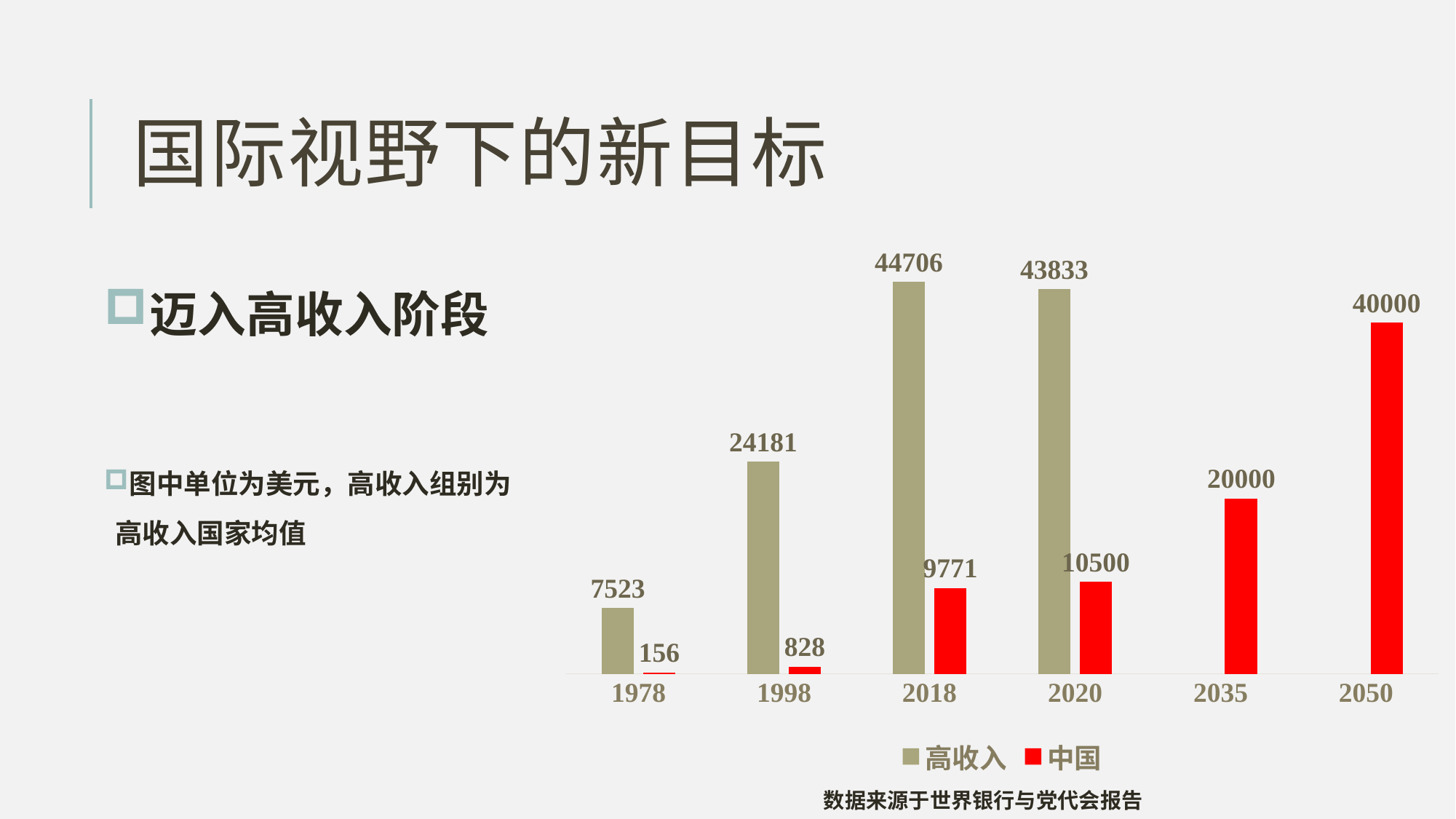

# 国际视野下的新目标

[unsupported chart]

迈入高收入阶段

图中单位为美元，高收入组别为高收入国家均值
数据来源于世界银行与党代会报告